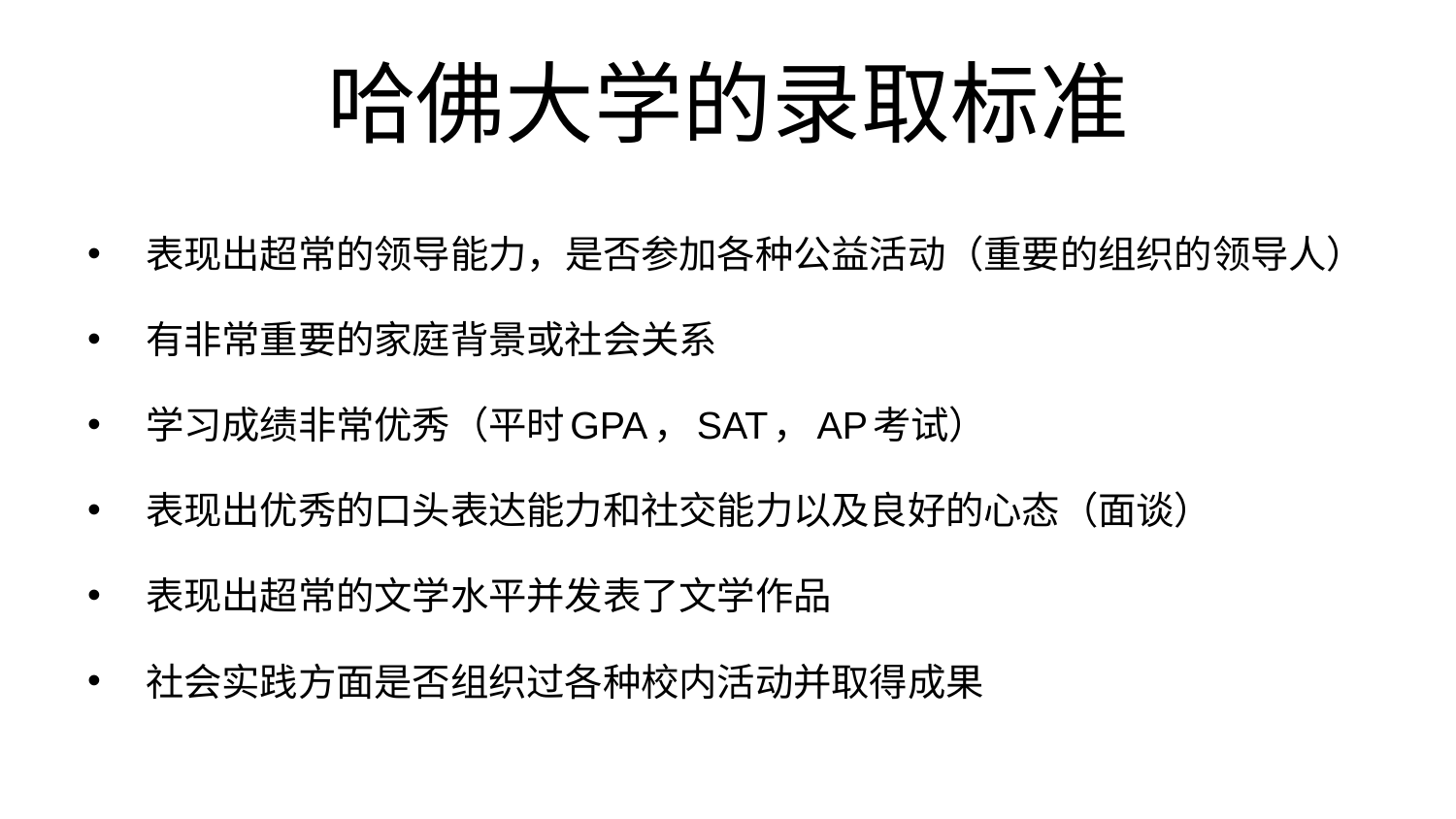

# 哈佛大学的录取标准
表现出超常的领导能力，是否参加各种公益活动（重要的组织的领导人）
有非常重要的家庭背景或社会关系
学习成绩非常优秀（平时GPA，SAT，AP考试）
表现出优秀的口头表达能力和社交能力以及良好的心态（面谈）
表现出超常的文学水平并发表了文学作品
社会实践方面是否组织过各种校内活动并取得成果